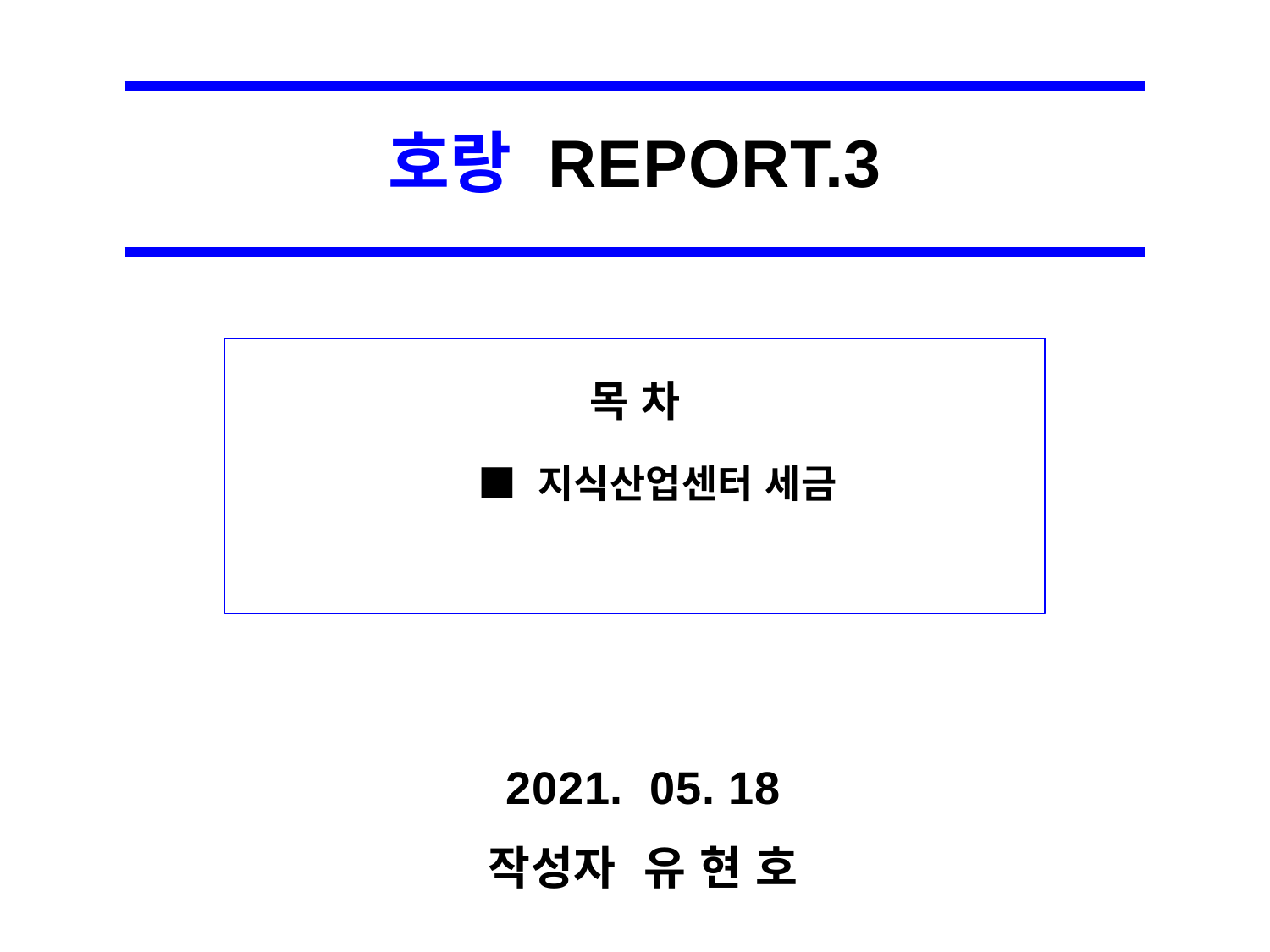

호랑 REPORT.3

목 차

     ■ 지식산업센터 세금

2021.  05. 18

작성자  유 현 호